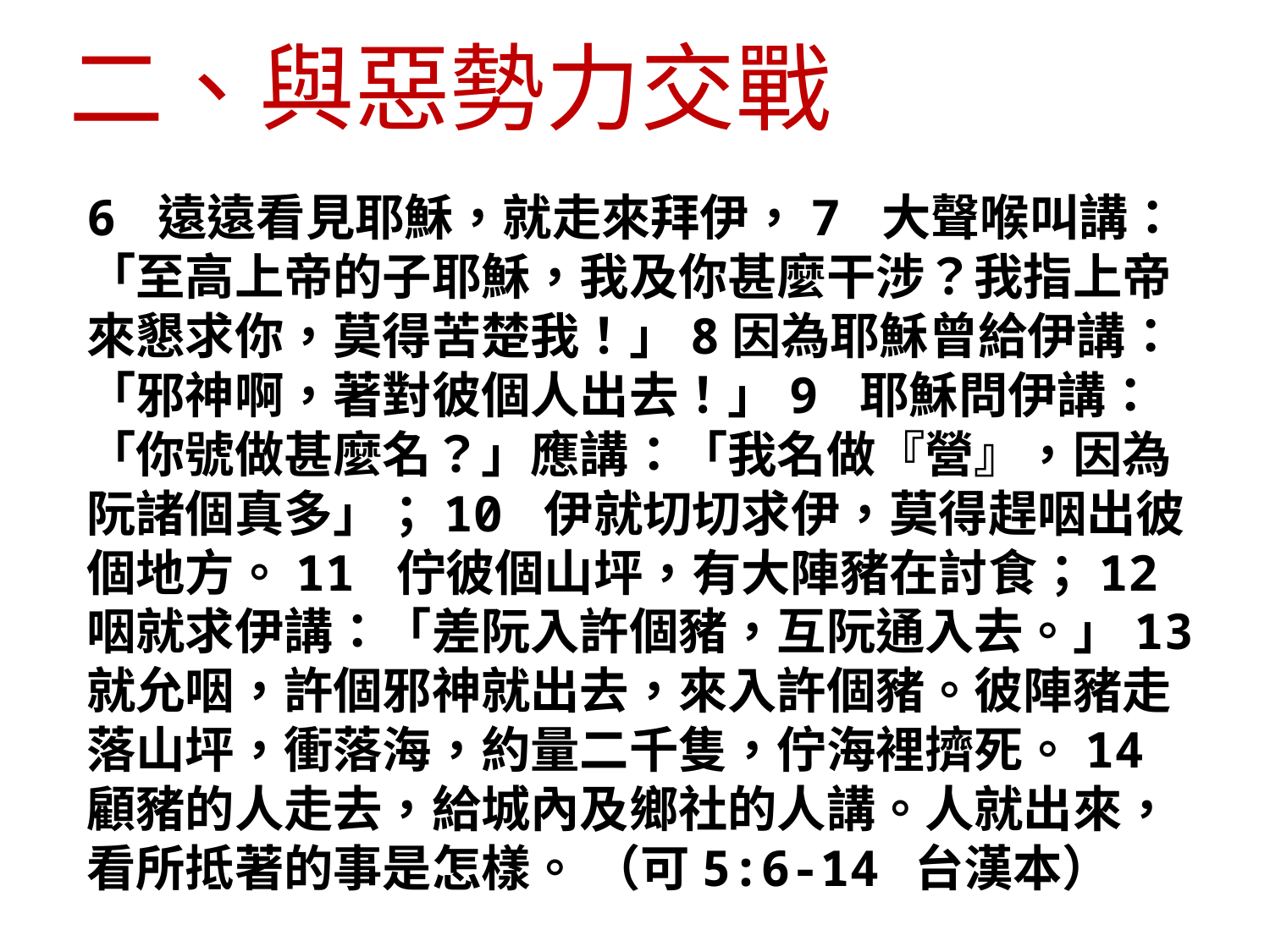

二、與惡勢力交戰
6 遠遠看見耶穌，就走來拜伊，7 大聲喉叫講：「至高上帝的子耶穌，我及你甚麼干涉？我指上帝來懇求你，莫得苦楚我！」8因為耶穌曾給伊講：「邪神啊，著對彼個人出去！」9 耶穌問伊講：「你號做甚麼名？」應講：「我名做『營』，因為阮諸個真多」；10 伊就切切求伊，莫得趕咽出彼個地方。11 佇彼個山坪，有大陣豬在討食；12 咽就求伊講：「差阮入許個豬，互阮通入去。」13 就允咽，許個邪神就出去，來入許個豬。彼陣豬走落山坪，衝落海，約量二千隻，佇海裡擠死。14 顧豬的人走去，給城內及鄉社的人講。人就出來，看所抵著的事是怎樣。 （可5:6-14 台漢本）